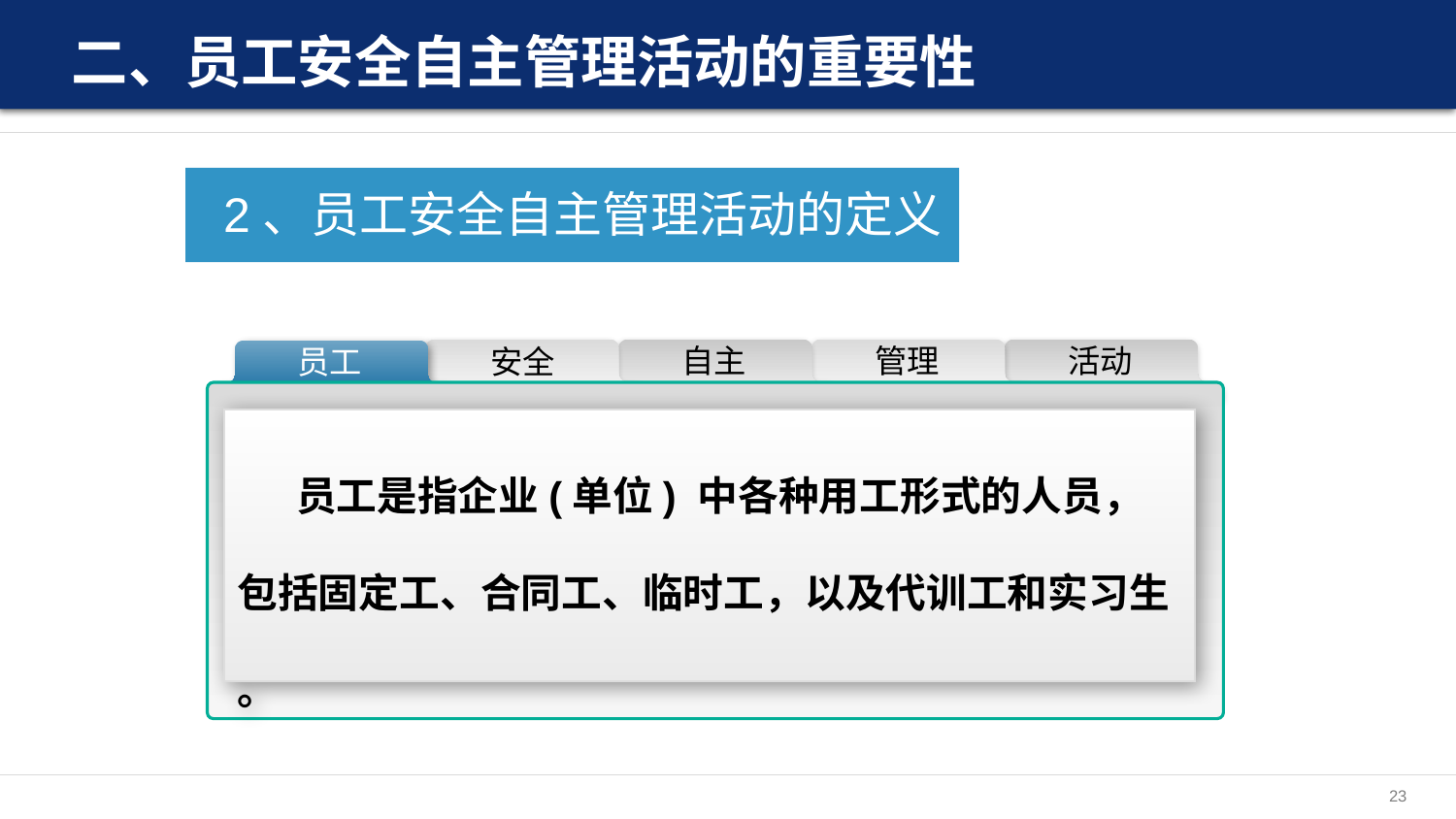

二、员工安全自主管理活动的重要性

2、员工安全自主管理活动的定义
自主
管理
活动

员工
安全

       员工是指企业(单位) 中各种用工形式的人员，包括固定工、合同工、临时工，以及代训工和实习生 。
23